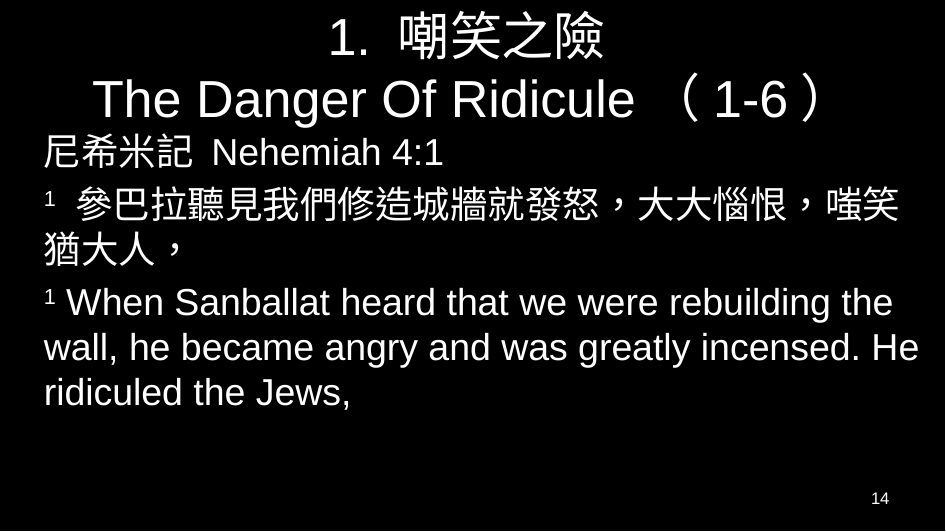

# 1. 嘲笑之險 The Danger Of Ridicule（1-6）
尼希米記 Nehemiah 4:1
1 參巴拉聽見我們修造城牆就發怒，大大惱恨，嗤笑猶大人，
1 When Sanballat heard that we were rebuilding the wall, he became angry and was greatly incensed. He ridiculed the Jews,

14